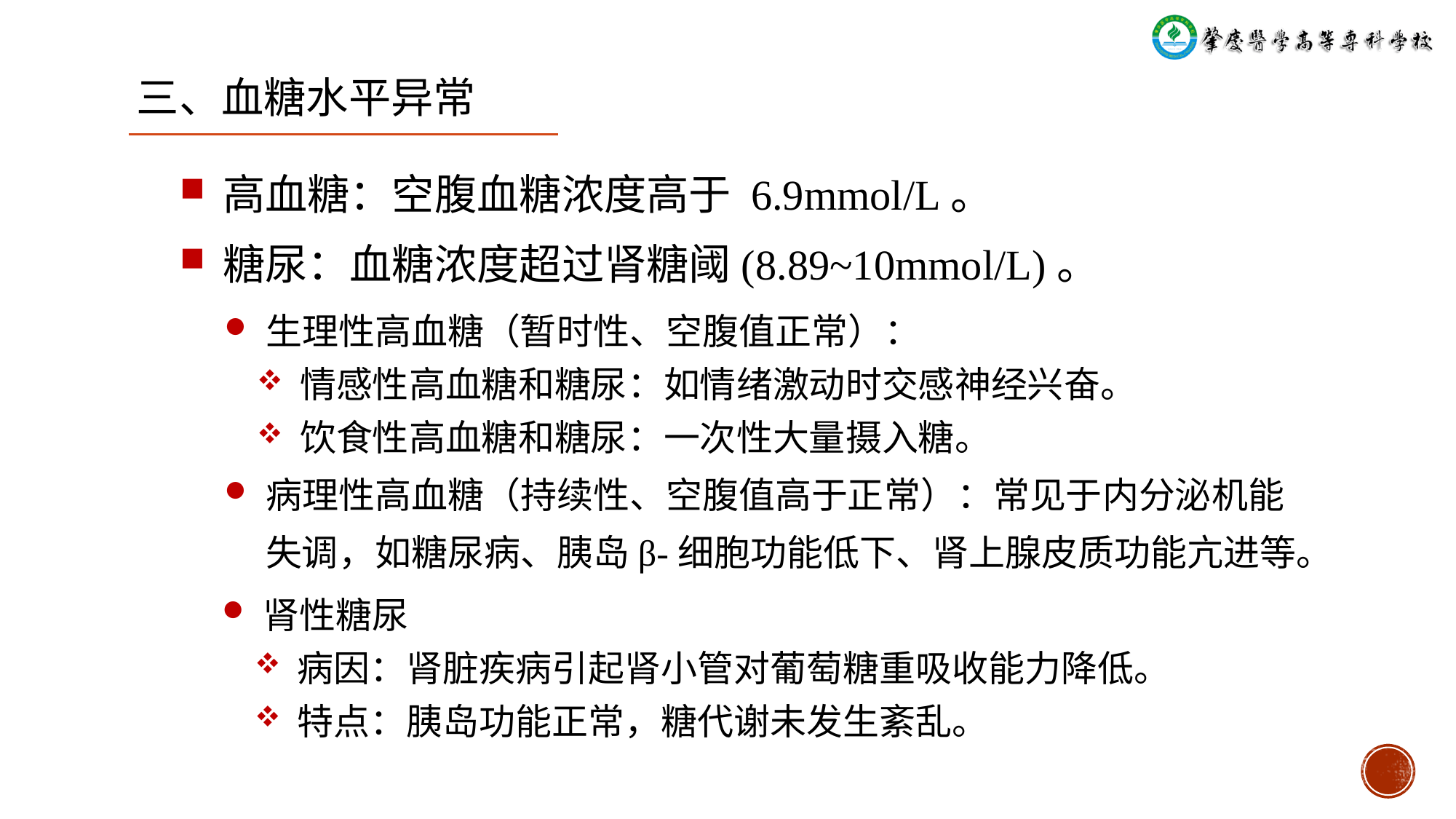

三、血糖水平异常
高血糖：空腹血糖浓度高于 6.9mmol/L。
糖尿：血糖浓度超过肾糖阈(8.89~10mmol/L)。
生理性高血糖（暂时性、空腹值正常）：
情感性高血糖和糖尿：如情绪激动时交感神经兴奋。
饮食性高血糖和糖尿：一次性大量摄入糖。
病理性高血糖（持续性、空腹值高于正常）：常见于内分泌机能失调，如糖尿病、胰岛β-细胞功能低下、肾上腺皮质功能亢进等。
肾性糖尿
病因：肾脏疾病引起肾小管对葡萄糖重吸收能力降低。
特点：胰岛功能正常，糖代谢未发生紊乱。